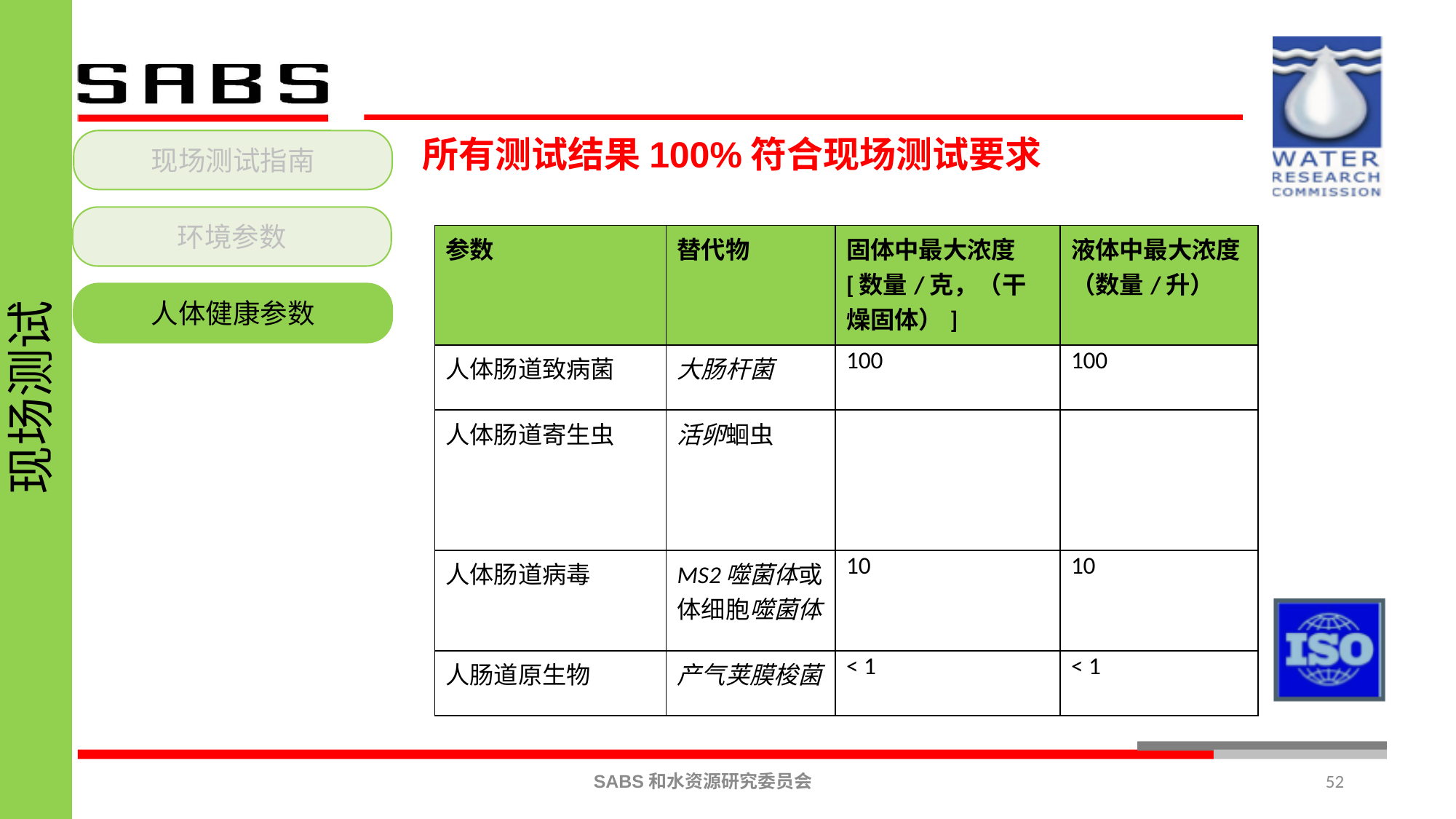

现场测试
现场测试指南
环境参数
人体健康参数
所有测试结果100%符合现场测试要求

| 参数 | 替代物 | 固体中最大浓度[数量/克，（干燥固体）] | 液体中最大浓度（数量/升） |
| --- | --- | --- | --- |
| 人体肠道致病菌 | 大肠杆菌 | 100 | 100 |
| 人体肠道寄生虫 | 活卵蛔虫 |  |  |
| 人体肠道病毒 | MS2噬菌体或体细胞噬菌体 | 10 | 10 |
| 人肠道原生物 | 产气荚膜梭菌 | < 1 | < 1 |
52